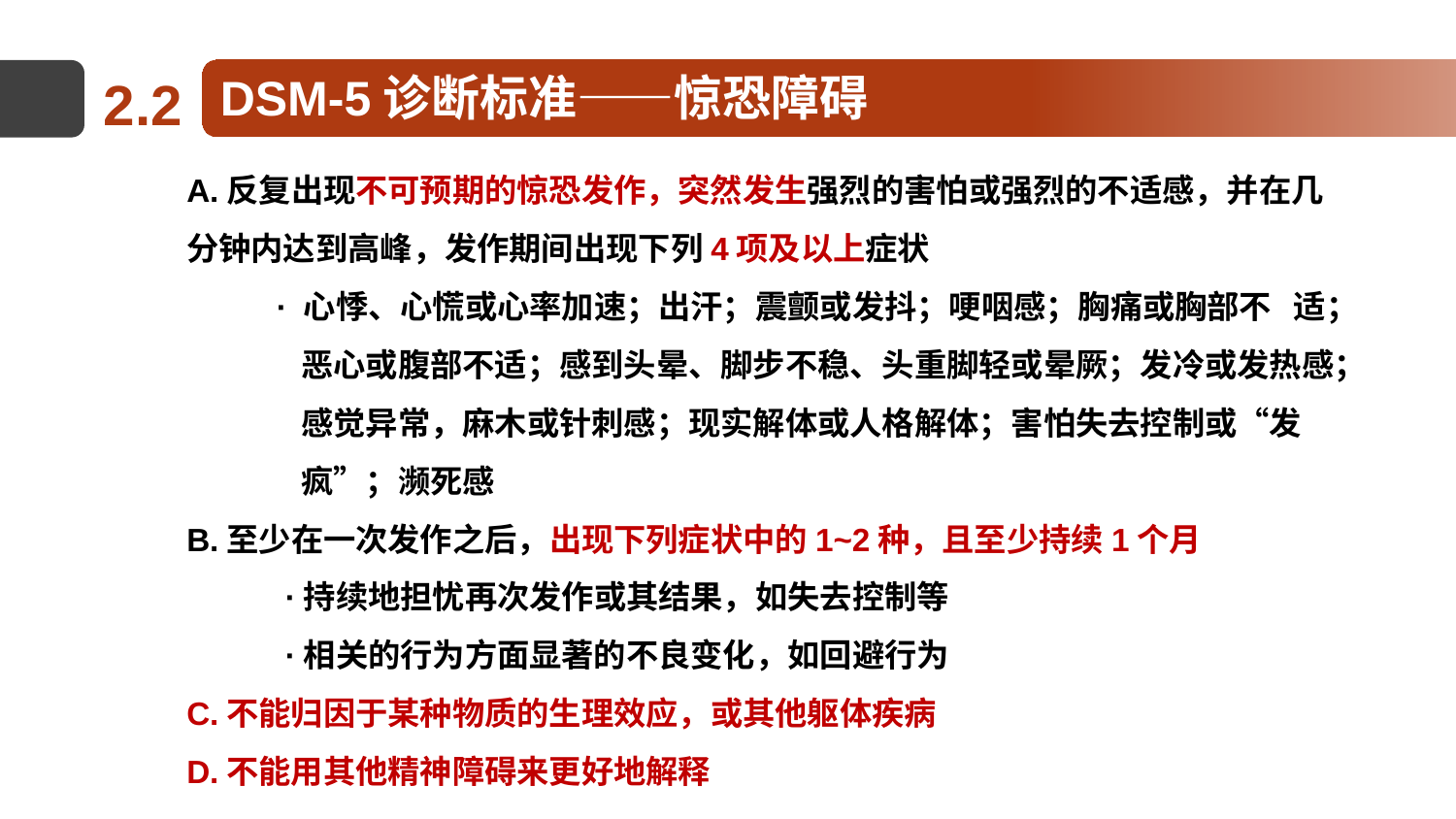

DSM-5诊断标准——惊恐障碍
2.2
A.反复出现不可预期的惊恐发作，突然发生强烈的害怕或强烈的不适感，并在几分钟内达到高峰，发作期间出现下列4项及以上症状
          · 心悸、心慌或心率加速；出汗；震颤或发抖；哽咽感；胸痛或胸部不   适；恶心或腹部不适；感到头晕、脚步不稳、头重脚轻或晕厥；发冷或发热感；感觉异常，麻木或针刺感；现实解体或人格解体；害怕失去控制或“发疯”；濒死感
B.至少在一次发作之后，出现下列症状中的1~2种，且至少持续1个月
           ·持续地担忧再次发作或其结果，如失去控制等
           ·相关的行为方面显著的不良变化，如回避行为
C.不能归因于某种物质的生理效应，或其他躯体疾病
D.不能用其他精神障碍来更好地解释